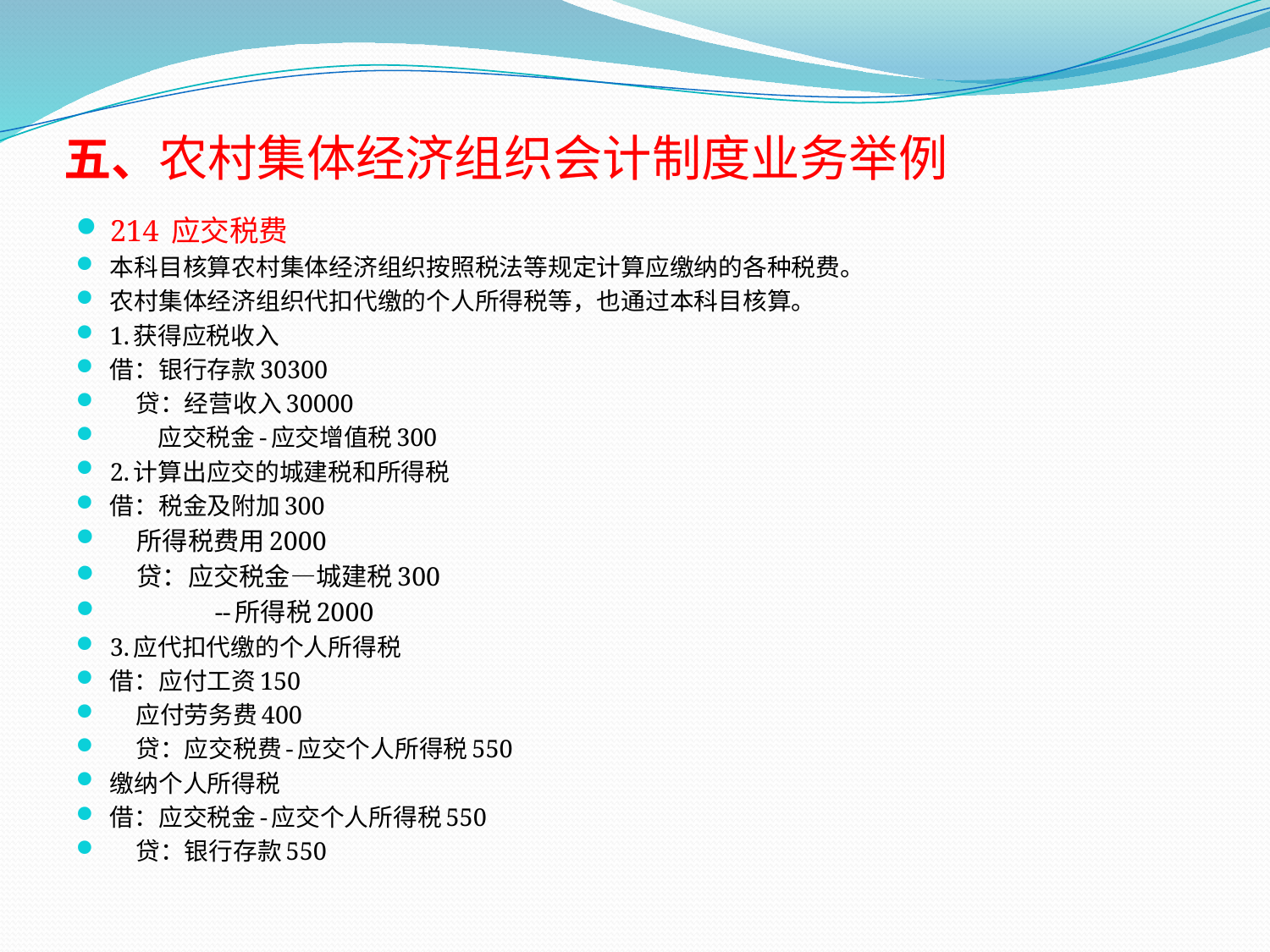

# 五、农村集体经济组织会计制度业务举例
214 应交税费
本科目核算农村集体经济组织按照税法等规定计算应缴纳的各种税费。
农村集体经济组织代扣代缴的个人所得税等，也通过本科目核算。
1.获得应税收入
借：银行存款30300
    贷：经营收入30000
        应交税金-应交增值税300
2.计算出应交的城建税和所得税
借：税金及附加300
    所得税费用2000
    贷：应交税金—城建税300
                --所得税2000
3.应代扣代缴的个人所得税
借：应付工资150
    应付劳务费400
    贷：应交税费-应交个人所得税550
缴纳个人所得税
借：应交税金-应交个人所得税550
    贷：银行存款550